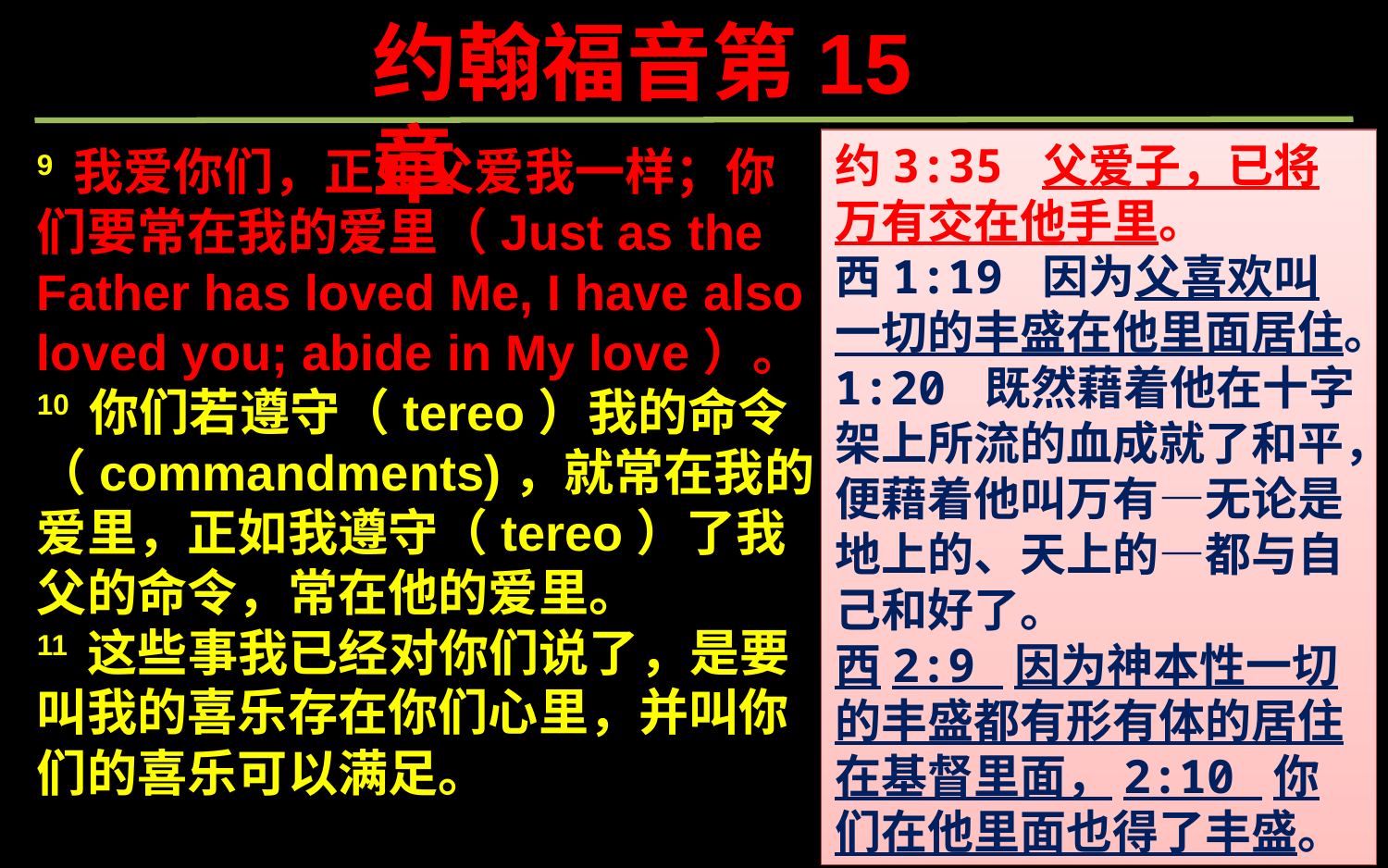

约翰福音第15章
约3:35 父爱子，已将万有交在他手里。
西1:19 因为父喜欢叫一切的丰盛在他里面居住。1:20 既然藉着他在十字架上所流的血成就了和平，便藉着他叫万有―无论是地上的、天上的―都与自己和好了。
西2:9 因为神本性一切的丰盛都有形有体的居住在基督里面，2:10 你们在他里面也得了丰盛。
9 我爱你们，正如父爱我一样；你们要常在我的爱里（Just as the Father has loved Me, I have also loved you; abide in My love）。
10 你们若遵守（tereo）我的命令（commandments)，就常在我的爱里，正如我遵守（tereo）了我父的命令，常在他的爱里。
11 这些事我已经对你们说了，是要叫我的喜乐存在你们心里，并叫你们的喜乐可以满足。